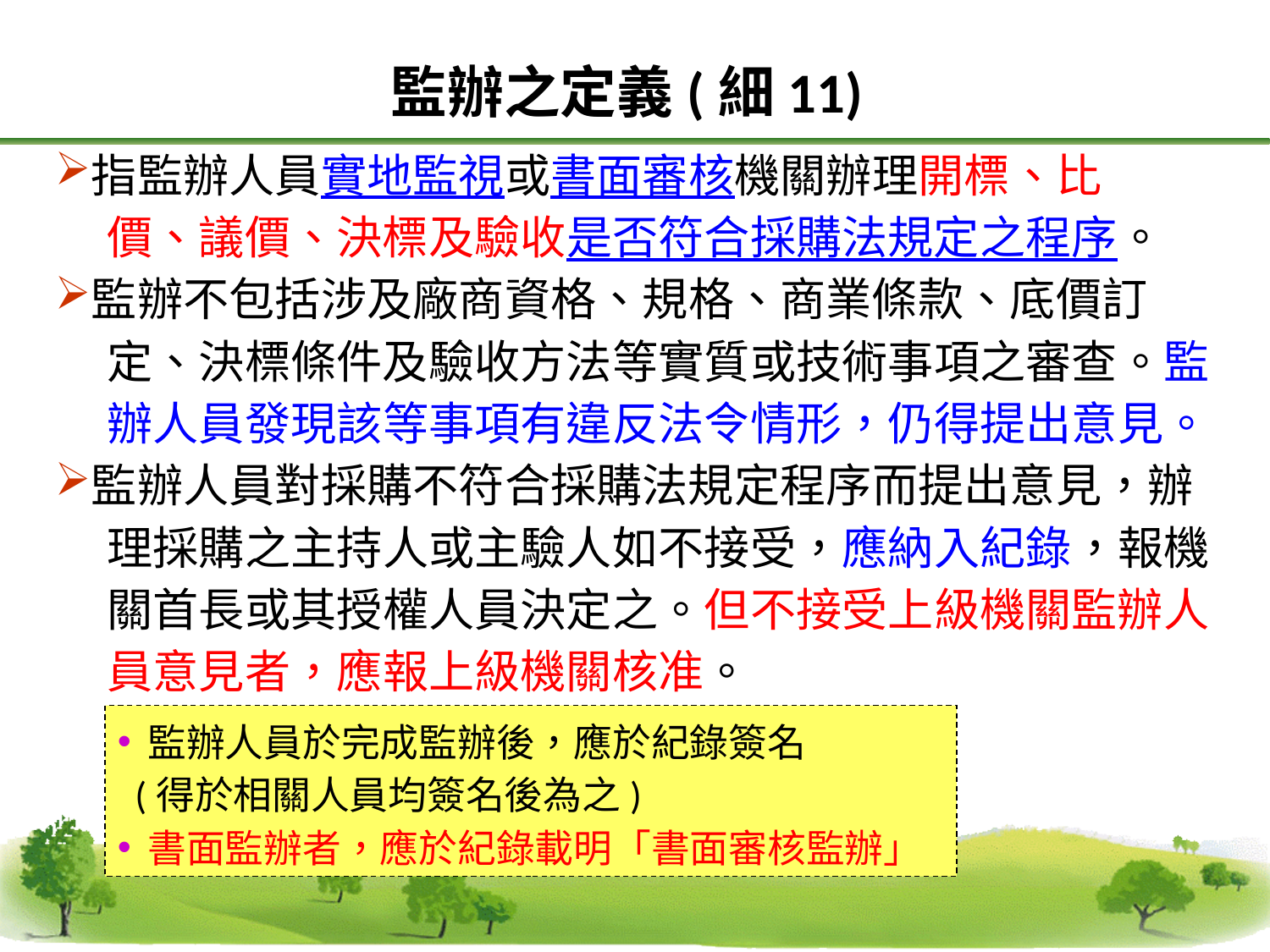

監辦之定義(細11)
指監辦人員實地監視或書面審核機關辦理開標、比
    價、議價、決標及驗收是否符合採購法規定之程序。
監辦不包括涉及廠商資格、規格、商業條款、底價訂
    定、決標條件及驗收方法等實質或技術事項之審查。監
    辦人員發現該等事項有違反法令情形，仍得提出意見。
監辦人員對採購不符合採購法規定程序而提出意見，辦
    理採購之主持人或主驗人如不接受，應納入紀錄，報機
    關首長或其授權人員決定之。但不接受上級機關監辦人
    員意見者，應報上級機關核准。
監辦人員於完成監辦後，應於紀錄簽名
  (得於相關人員均簽名後為之)
書面監辦者，應於紀錄載明「書面審核監辦」